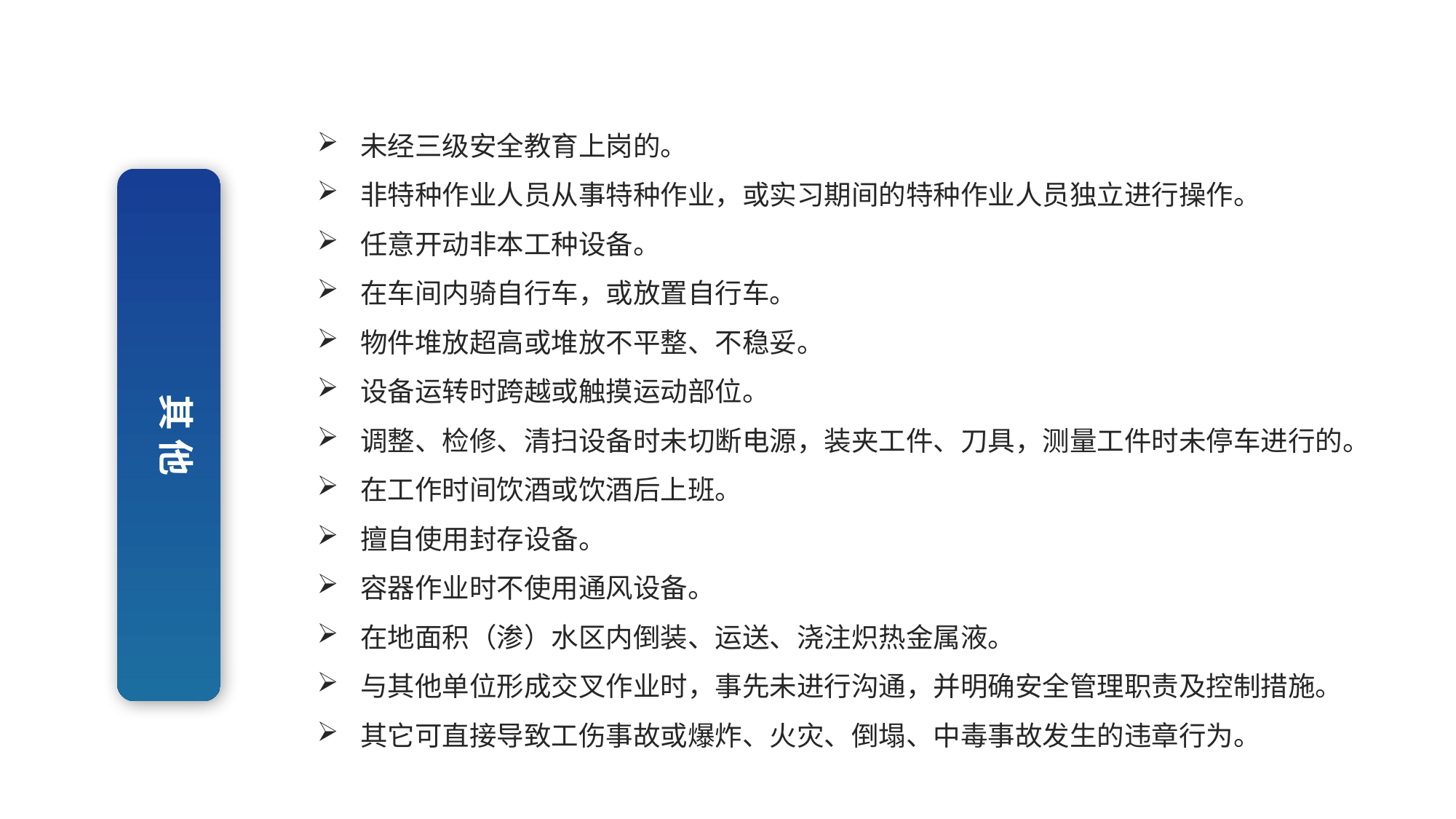

未经三级安全教育上岗的。
非特种作业人员从事特种作业，或实习期间的特种作业人员独立进行操作。
任意开动非本工种设备。
在车间内骑自行车，或放置自行车。
物件堆放超高或堆放不平整、不稳妥。
设备运转时跨越或触摸运动部位。
调整、检修、清扫设备时未切断电源，装夹工件、刀具，测量工件时未停车进行的。
在工作时间饮酒或饮酒后上班。
擅自使用封存设备。
容器作业时不使用通风设备。
在地面积（渗）水区内倒装、运送、浇注炽热金属液。
与其他单位形成交叉作业时，事先未进行沟通，并明确安全管理职责及控制措施。
其它可直接导致工伤事故或爆炸、火灾、倒塌、中毒事故发生的违章行为。

其他